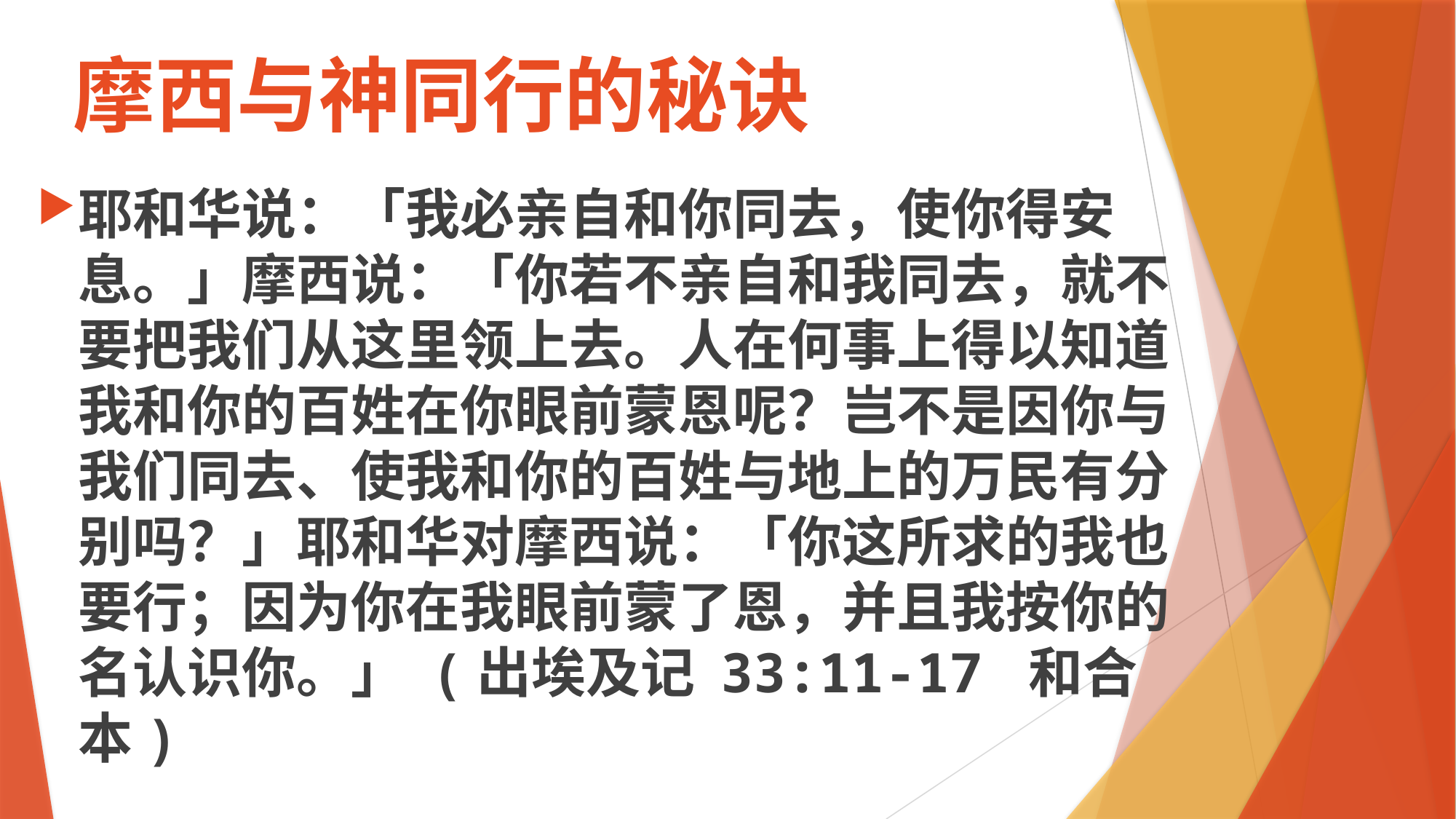

# 摩西与神同行的秘诀
耶和华说：「我必亲自和你同去，使你得安息。」摩西说：「你若不亲自和我同去，就不要把我们从这里领上去。人在何事上得以知道我和你的百姓在你眼前蒙恩呢？岂不是因你与我们同去、使我和你的百姓与地上的万民有分别吗？」耶和华对摩西说：「你这所求的我也要行；因为你在我眼前蒙了恩，并且我按你的名认识你。」 (出埃及记 33:11-17 和合本)